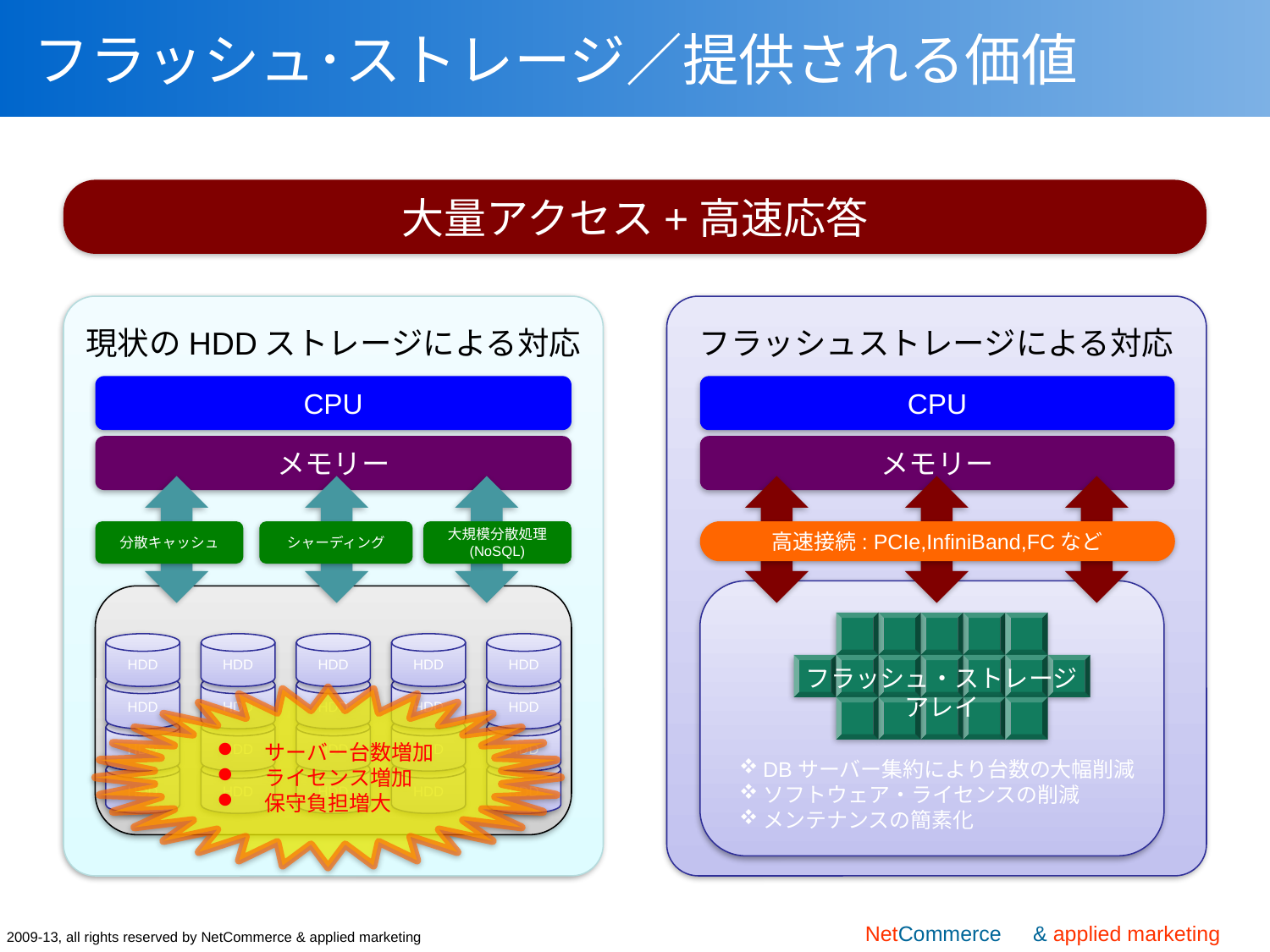

# フラッシュ･ストレージ／提供される価値
大量アクセス+高速応答

フラッシュストレージによる対応
CPU
メモリー

高速接続: PCIe,InfiniBand,FCなど

フラッシュ・ストレージ
アレイ

DBサーバー集約により台数の大幅削減
ソフトウェア・ライセンスの削減
メンテナンスの簡素化
現状のHDDストレージによる対応
CPU
メモリー

分散キャッシュ
シャーディング
大規模分散処理
(NoSQL)

HDD
HDD
HDD
HDD
HDD
HDD
HDD
HDD
HDD
HDD
サーバー台数増加
ライセンス増加
保守負担増大
HDD
HDD
HDD
HDD
HDD
HDD
HDD
HDD
HDD
HDD